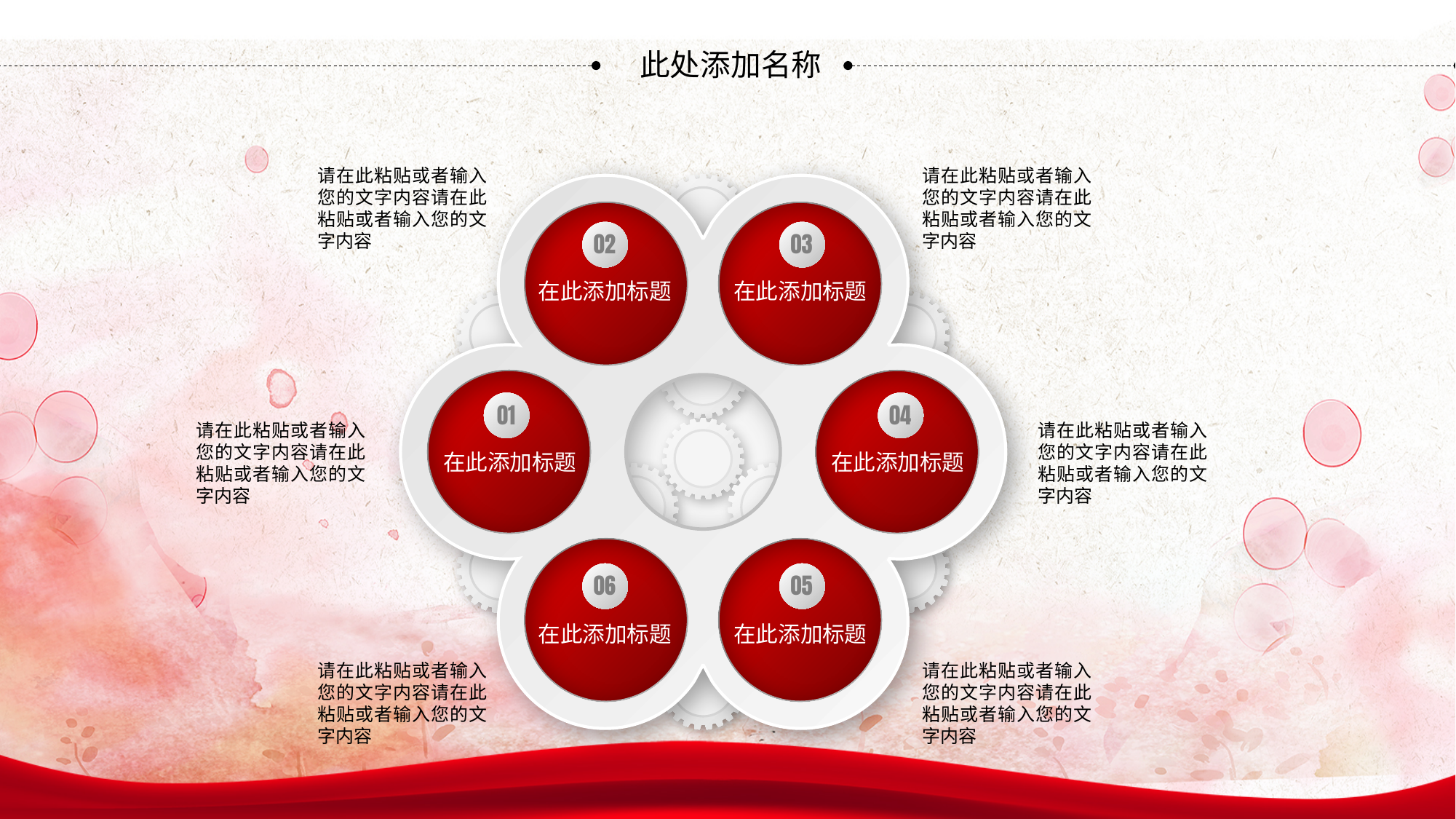

此处添加名称
请在此粘贴或者输入您的文字内容请在此粘贴或者输入您的文字内容
请在此粘贴或者输入您的文字内容请在此粘贴或者输入您的文字内容

02
在此添加标题

03
在此添加标题

01
在此添加标题

04
在此添加标题
请在此粘贴或者输入您的文字内容请在此粘贴或者输入您的文字内容
请在此粘贴或者输入您的文字内容请在此粘贴或者输入您的文字内容

06
在此添加标题

05
在此添加标题
请在此粘贴或者输入您的文字内容请在此粘贴或者输入您的文字内容
请在此粘贴或者输入您的文字内容请在此粘贴或者输入您的文字内容